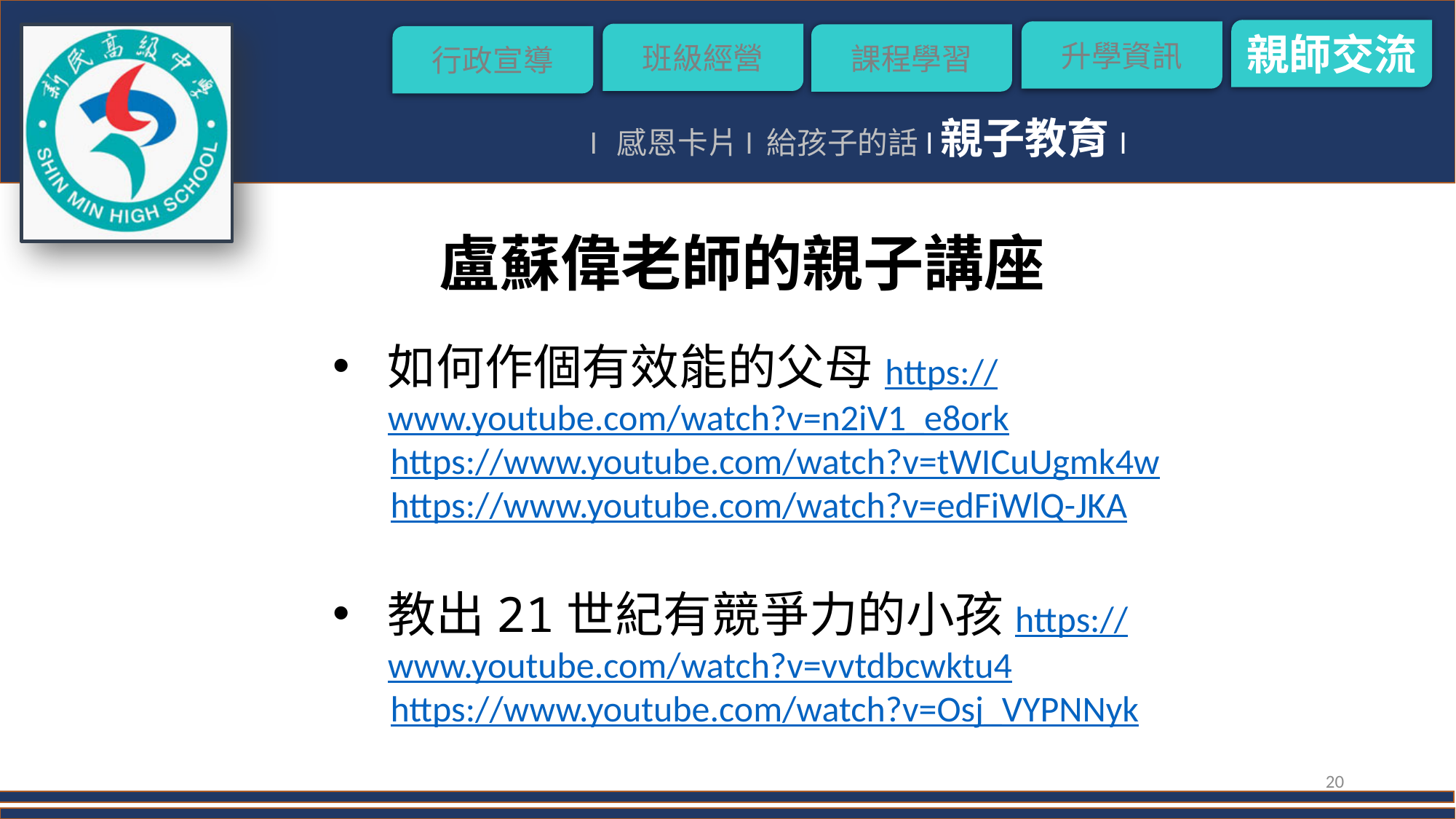

l 感恩卡片l 給孩子的話l親子教育l
盧蘇偉老師的親子講座
如何作個有效能的父母https://www.youtube.com/watch?v=n2iV1_e8ork
       https://www.youtube.com/watch?v=tWICuUgmk4w
       https://www.youtube.com/watch?v=edFiWlQ-JKA

教出21世紀有競爭力的小孩https://www.youtube.com/watch?v=vvtdbcwktu4
       https://www.youtube.com/watch?v=Osj_VYPNNyk

20